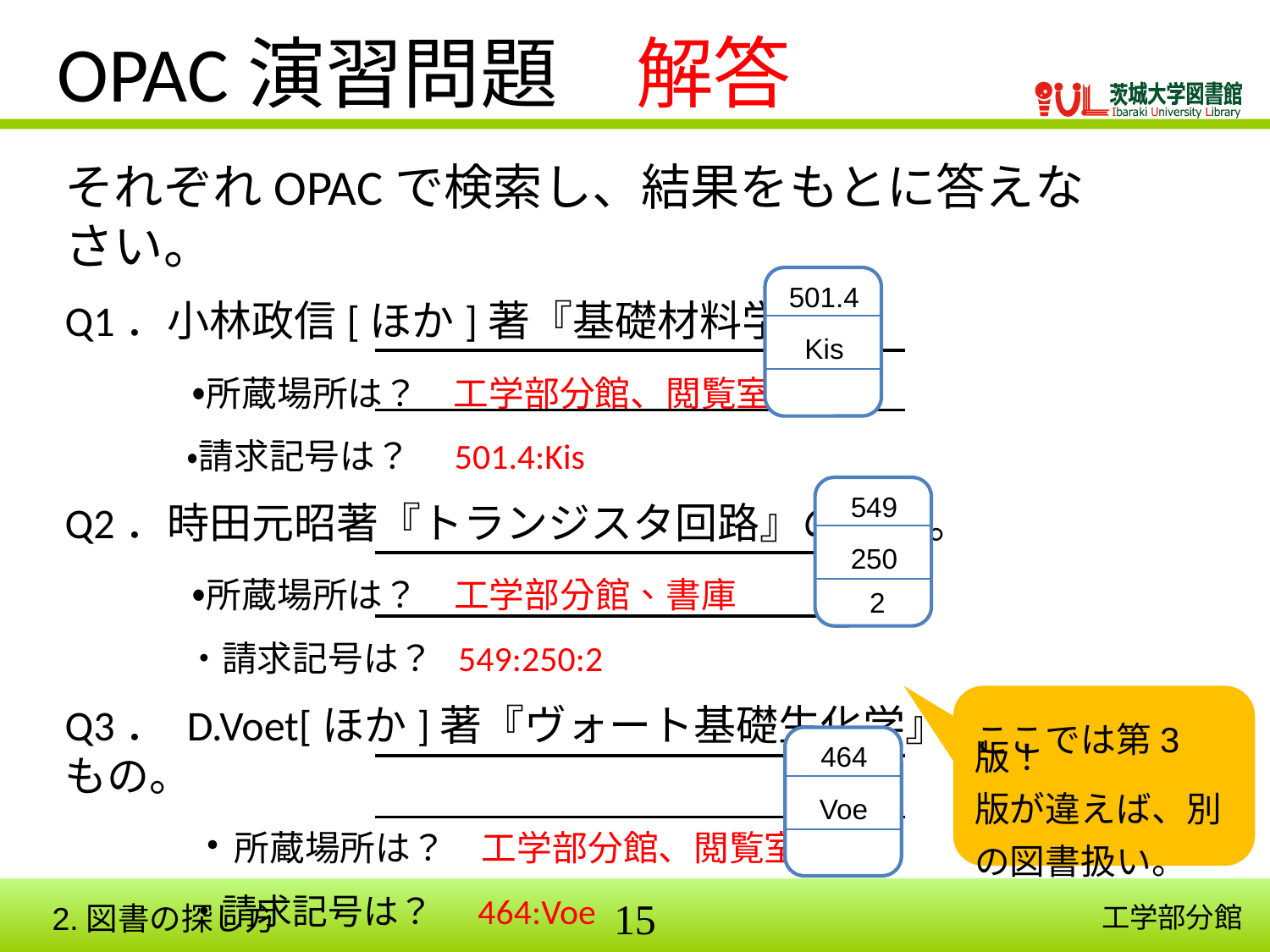

OPAC演習問題　解答
それぞれOPACで検索し、結果をもとに答えなさい。
Q1．小林政信[ほか]著『基礎材料学』。
　　　・所蔵場所は？　工学部分館、閲覧室
　　　  ・請求記号は？　501.4:Kis
Q2．時田元昭著『トランジスタ回路』の1巻。
　　　・所蔵場所は？　工学部分館、書庫
　　 　 ・請求記号は？  549:250:2
Q3． D.Voet[ほか]著『ヴォート基礎生化学』の最新のもの。
　　　・所蔵場所は？　工学部分館、閲覧室
　　 　 ・請求記号は？　464:Voe

501.4
Kis

549
250
2

ここでは第3版！

版が違えば、別

の図書扱い。

464
Voe
2.図書の探し方
工学部分館